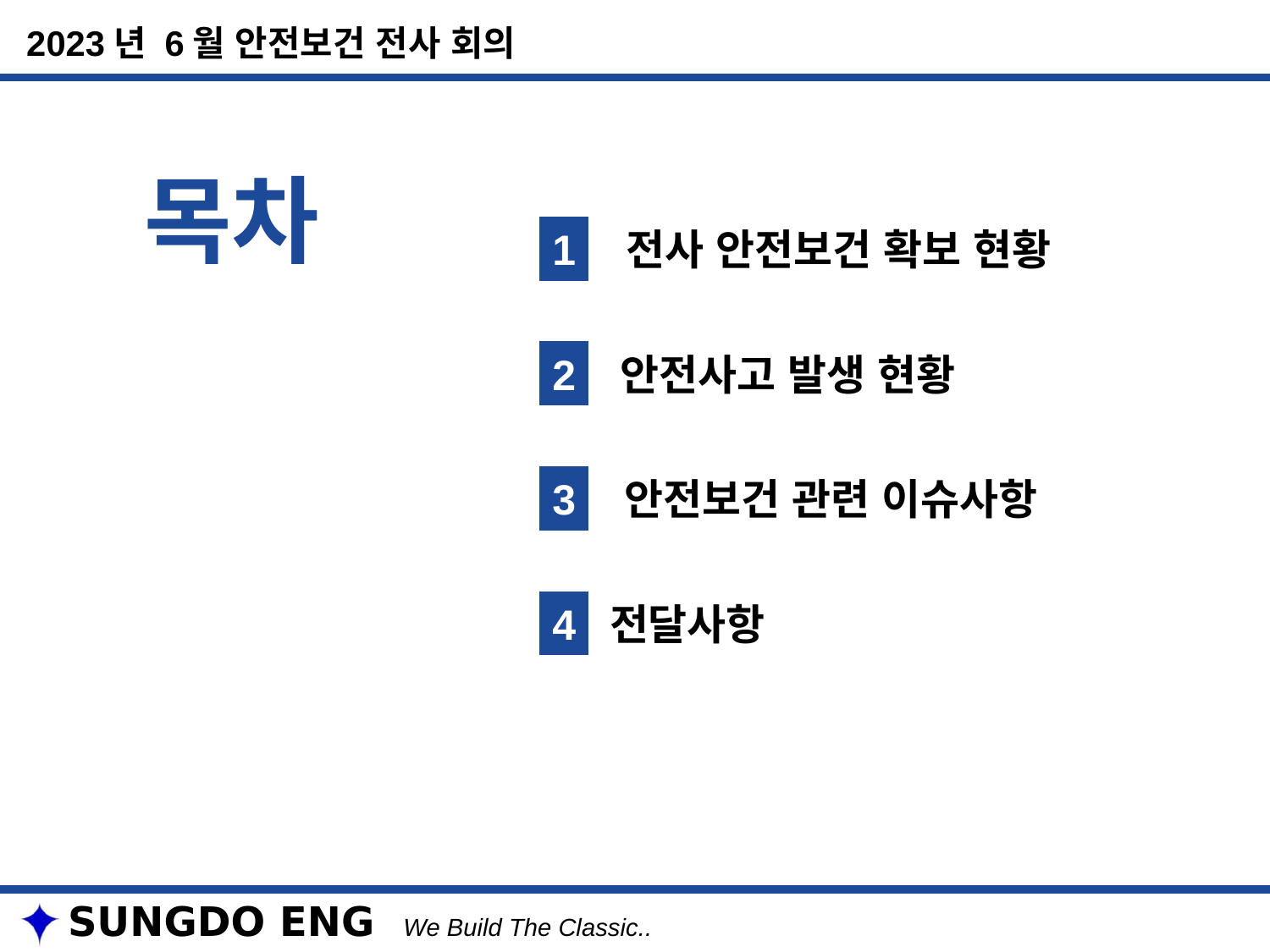

2023년 6월 안전보건 전사 회의
목차
1
전사 안전보건 확보 현황
안전사고 발생 현황

2
3
안전보건 관련 이슈사항
4
전달사항